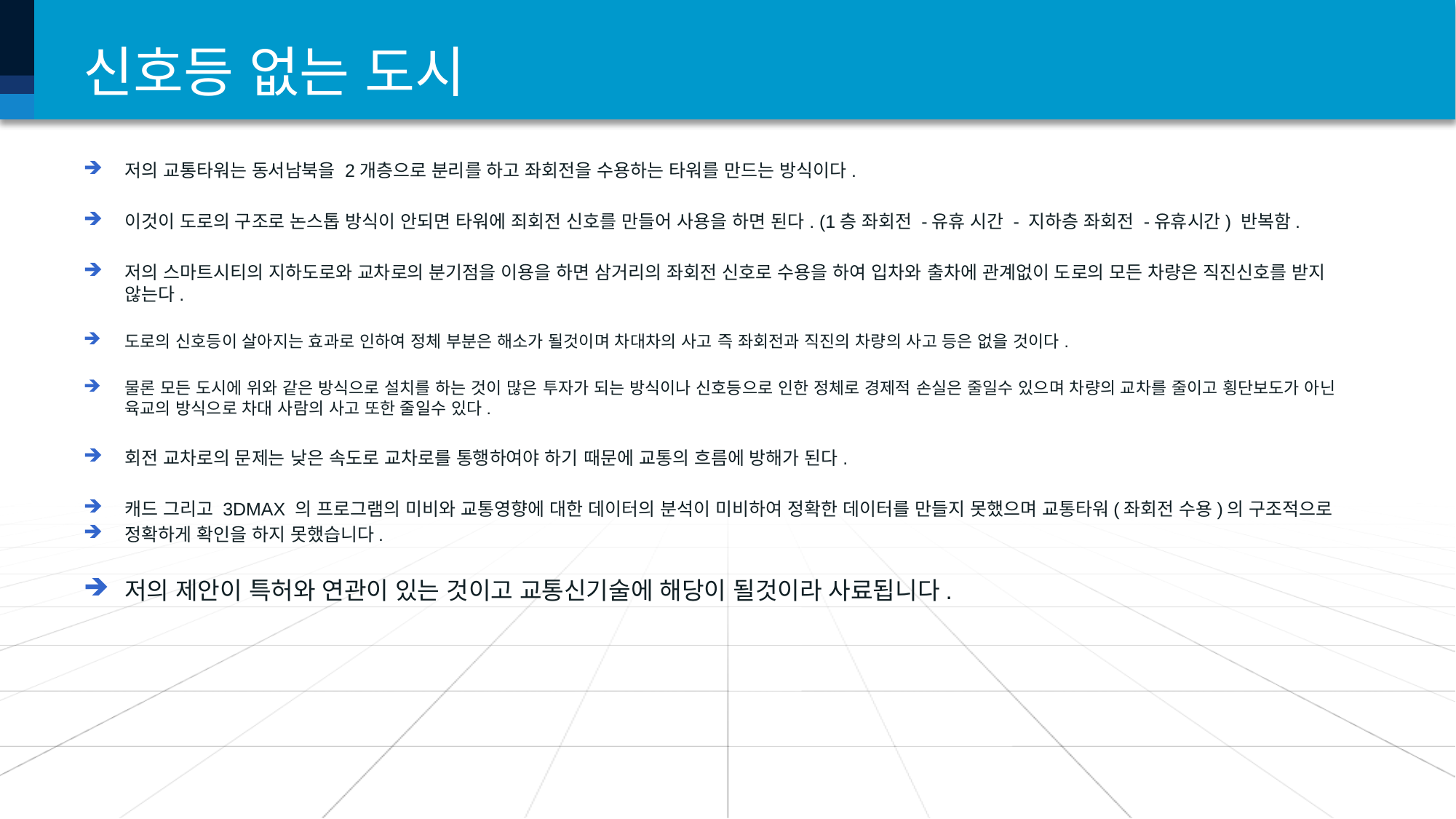

# 신호등 없는 도시
저의 교통타워는 동서남북을 2개층으로 분리를 하고 좌회전을 수용하는 타워를 만드는 방식이다.

이것이 도로의 구조로 논스톱 방식이 안되면 타워에 죄회전 신호를 만들어 사용을 하면 된다. (1층 좌회전 -유휴 시간 - 지하층 좌회전 -유휴시간) 반복함.

저의 스마트시티의 지하도로와 교차로의 분기점을 이용을 하면 삼거리의 좌회전 신호로 수용을 하여 입차와 출차에 관계없이 도로의 모든 차량은 직진신호를 받지 않는다.

도로의 신호등이 살아지는 효과로 인하여 정체 부분은 해소가 될것이며 차대차의 사고 즉 좌회전과 직진의 차량의 사고 등은 없을 것이다.

물론 모든 도시에 위와 같은 방식으로 설치를 하는 것이 많은 투자가 되는 방식이나 신호등으로 인한 정체로 경제적 손실은 줄일수 있으며 차량의 교차를 줄이고 횡단보도가 아닌 육교의 방식으로 차대 사람의 사고 또한 줄일수 있다.

회전 교차로의 문제는 낮은 속도로 교차로를 통행하여야 하기 때문에 교통의 흐름에 방해가 된다.

캐드 그리고 3DMAX 의 프로그램의 미비와 교통영향에 대한 데이터의 분석이 미비하여 정확한 데이터를 만들지 못했으며 교통타워(좌회전 수용)의 구조적으로
정확하게 확인을 하지 못했습니다.

저의 제안이 특허와 연관이 있는 것이고 교통신기술에 해당이 될것이라 사료됩니다.